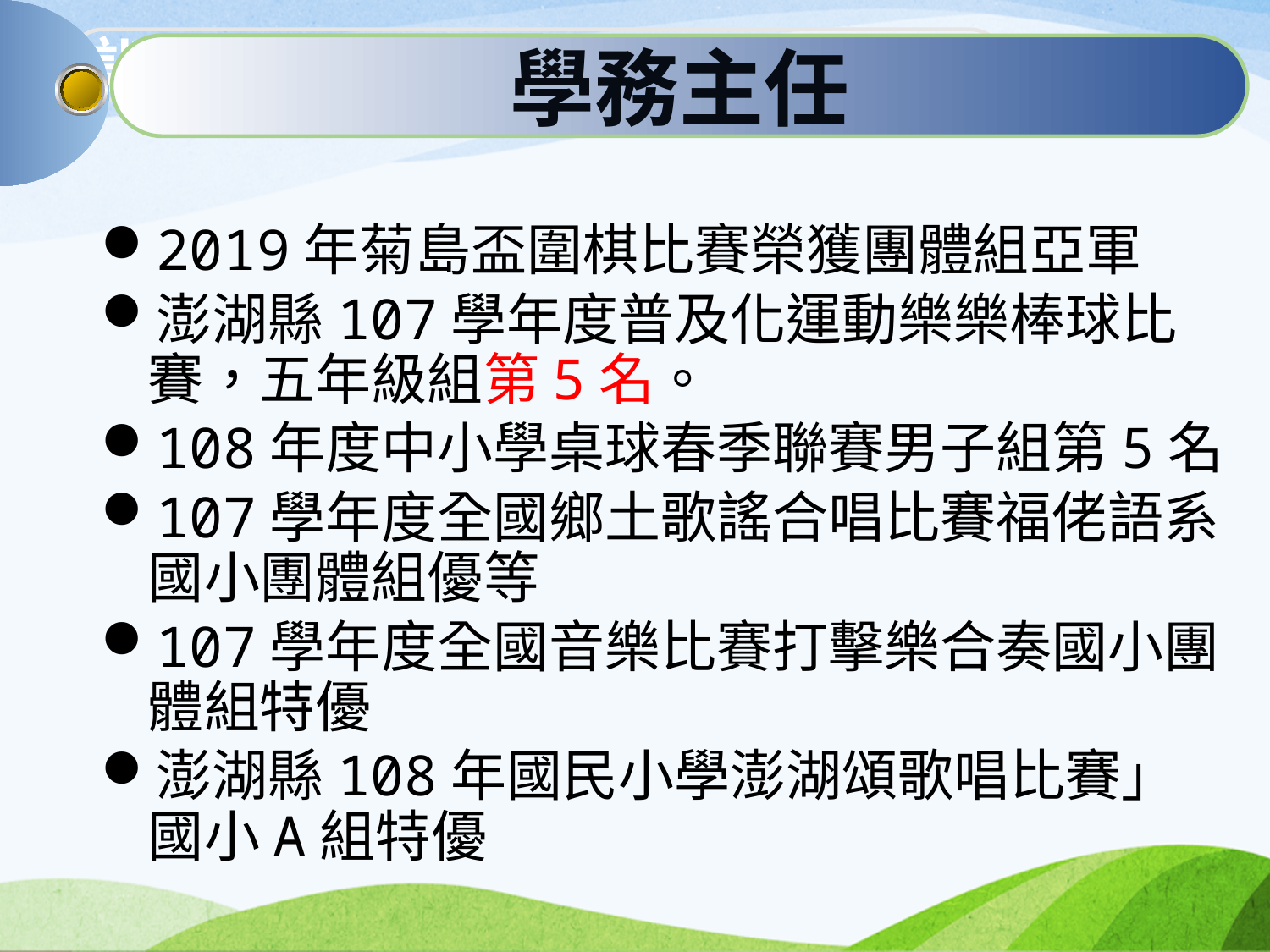

訓育組
學務主任

2019年菊島盃圍棋比賽榮獲團體組亞軍
澎湖縣107學年度普及化運動樂樂棒球比賽，五年級組第5名。
108年度中小學桌球春季聯賽男子組第5名
107學年度全國鄉土歌謠合唱比賽福佬語系國小團體組優等
107學年度全國音樂比賽打擊樂合奏國小團體組特優
澎湖縣108年國民小學澎湖頌歌唱比賽」國小A組特優